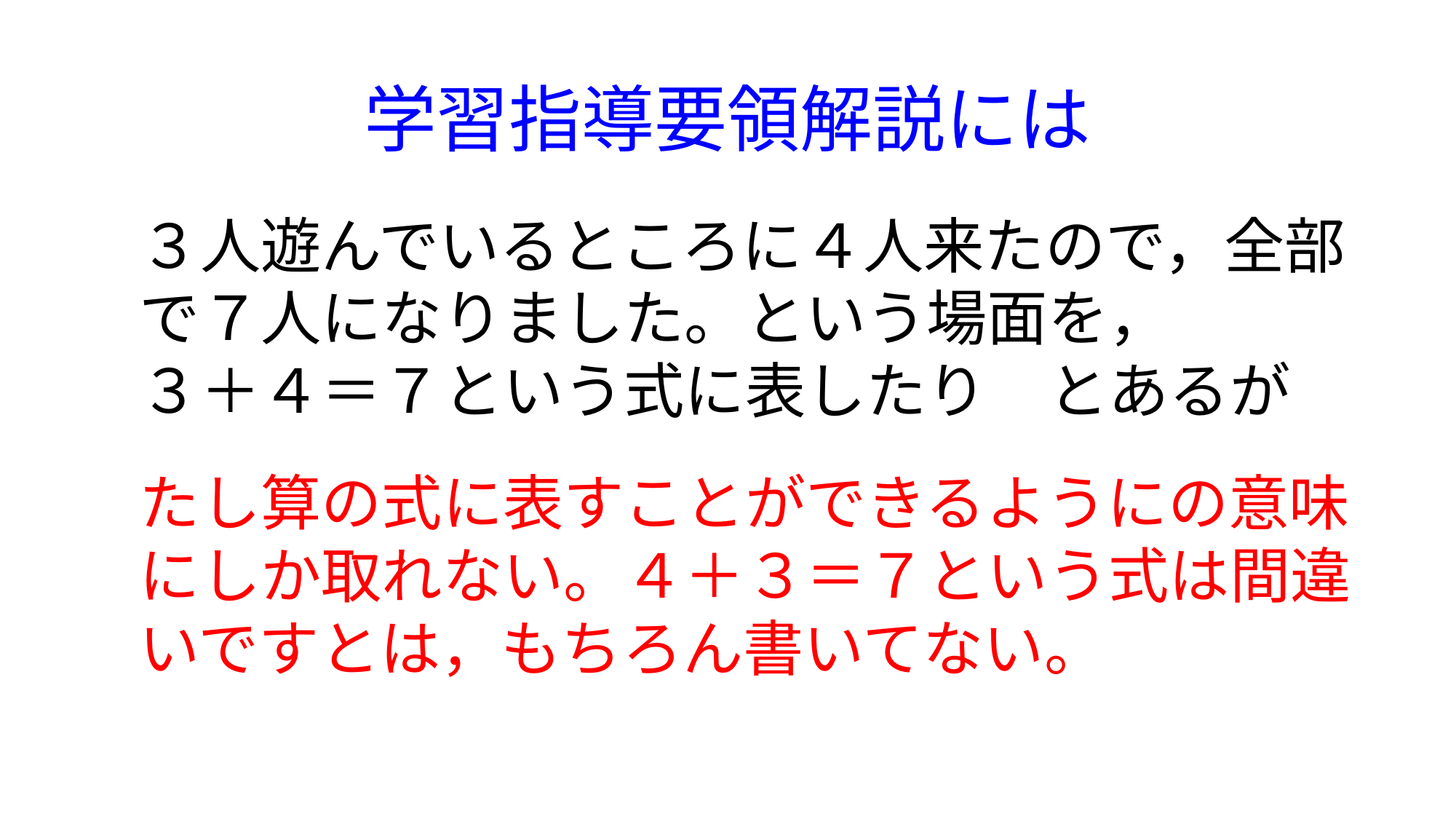

# 学習指導要領解説には
３人遊んでいるところに４人来たので，全部で７人になりました。という場面を，　　 ３＋４＝７という式に表したり　とあるが
たし算の式に表すことができるようにの意味にしか取れない。４＋３＝７という式は間違いですとは，もちろん書いてない。